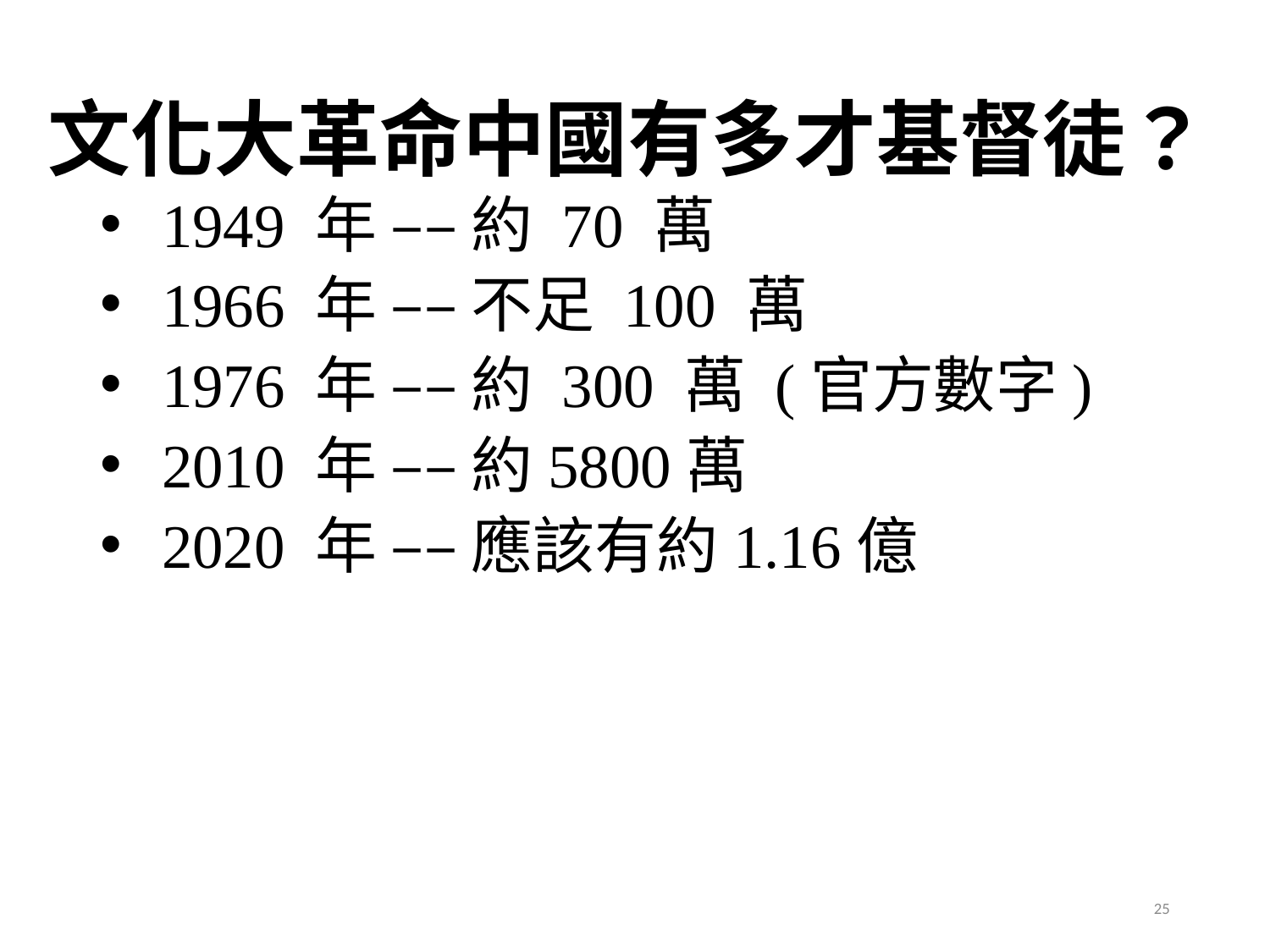

# 文化大革命中國有多才基督徒？
1949 年 –– 約 70 萬
1966 年 –– 不足 100 萬
1976 年 –– 約 300 萬 (官方數字)
2010 年 –– 約5800萬
2020 年 –– 應該有約1.16億

25